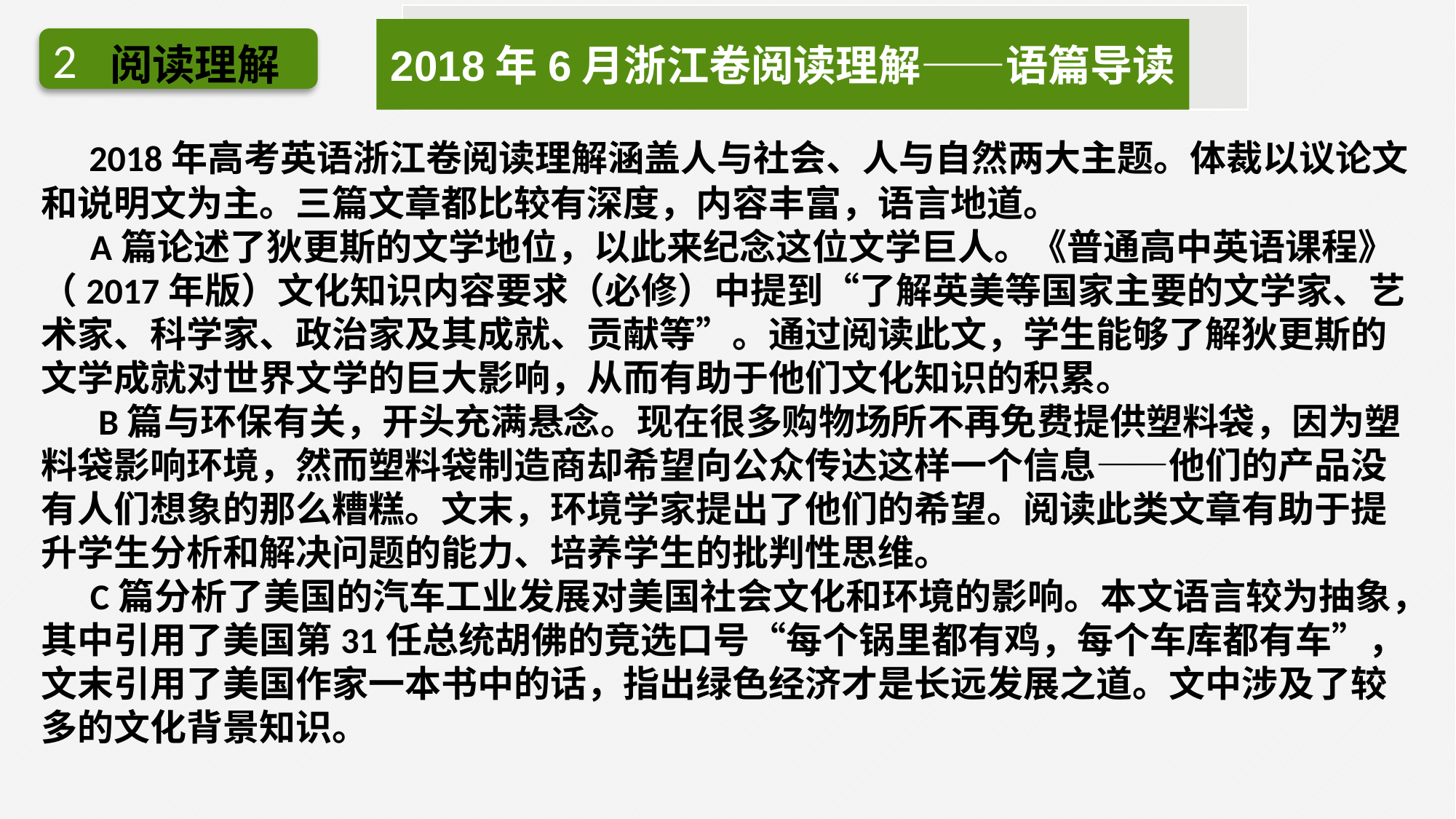

2018年6月浙江卷阅读理解——语篇导读
2
阅读理解
     2018年高考英语浙江卷阅读理解涵盖人与社会、人与自然两大主题。体裁以议论文和说明文为主。三篇文章都比较有深度，内容丰富，语言地道。
      A篇论述了狄更斯的文学地位，以此来纪念这位文学巨人。《普通高中英语课程》（2017年版）文化知识内容要求（必修）中提到“了解英美等国家主要的文学家、艺术家、科学家、政治家及其成就、贡献等”。通过阅读此文，学生能够了解狄更斯的文学成就对世界文学的巨大影响，从而有助于他们文化知识的积累。
       B篇与环保有关，开头充满悬念。现在很多购物场所不再免费提供塑料袋，因为塑料袋影响环境，然而塑料袋制造商却希望向公众传达这样一个信息——他们的产品没有人们想象的那么糟糕。文末，环境学家提出了他们的希望。阅读此类文章有助于提升学生分析和解决问题的能力、培养学生的批判性思维。
      C篇分析了美国的汽车工业发展对美国社会文化和环境的影响。本文语言较为抽象，其中引用了美国第31任总统胡佛的竞选口号“每个锅里都有鸡，每个车库都有车”，文末引用了美国作家一本书中的话，指出绿色经济才是长远发展之道。文中涉及了较多的文化背景知识。